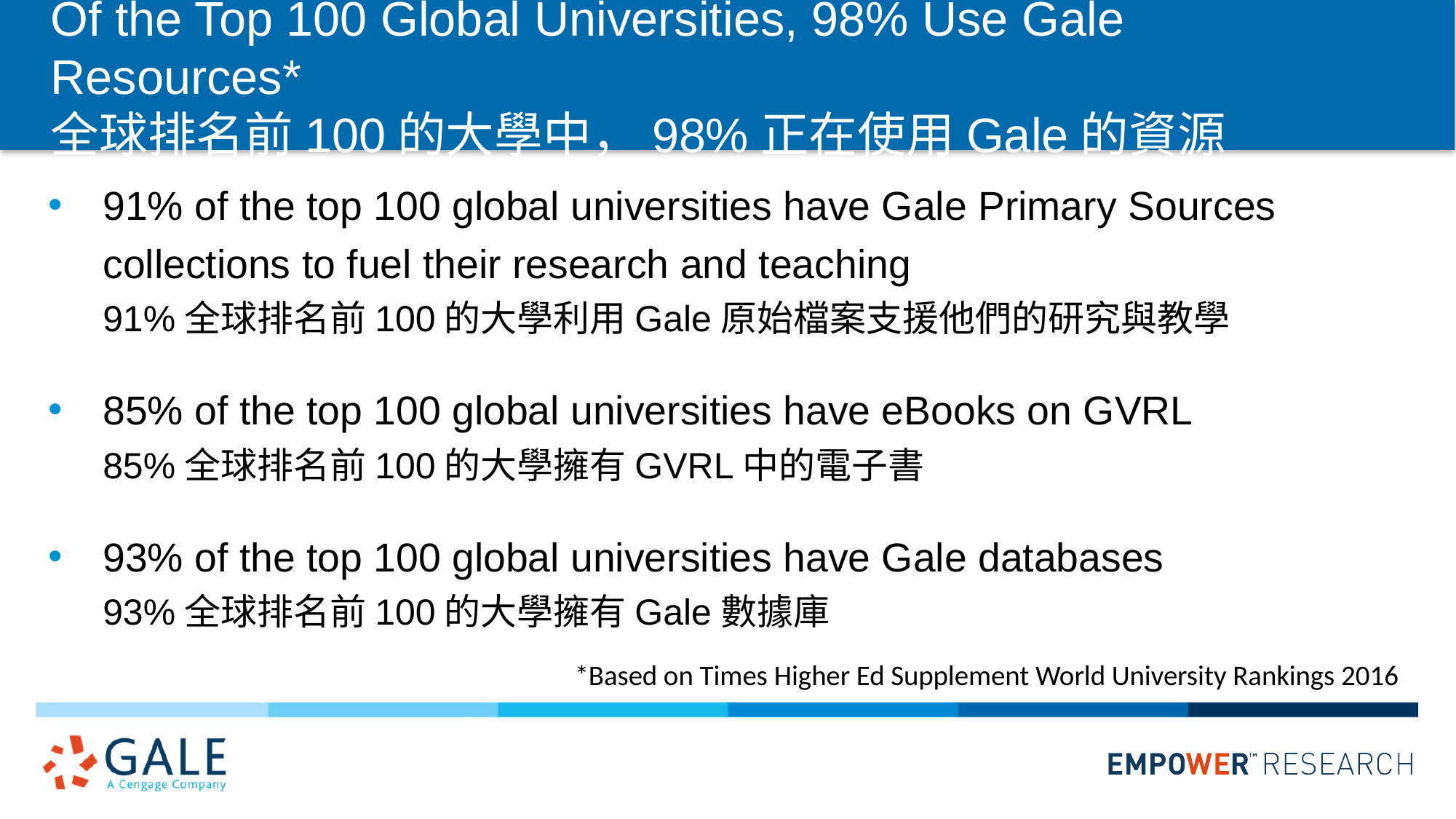

# Of the Top 100 Global Universities, 98% Use Gale Resources* 全球排名前100的大學中，98%正在使用Gale的資源
91% of the top 100 global universities have Gale Primary Sources collections to fuel their research and teaching
91%全球排名前100的大學利用Gale原始檔案支援他們的研究與教學
85% of the top 100 global universities have eBooks on GVRL
85%全球排名前100的大學擁有GVRL中的電子書
93% of the top 100 global universities have Gale databases
93%全球排名前100的大學擁有Gale數據庫
*Based on Times Higher Ed Supplement World University Rankings 2016